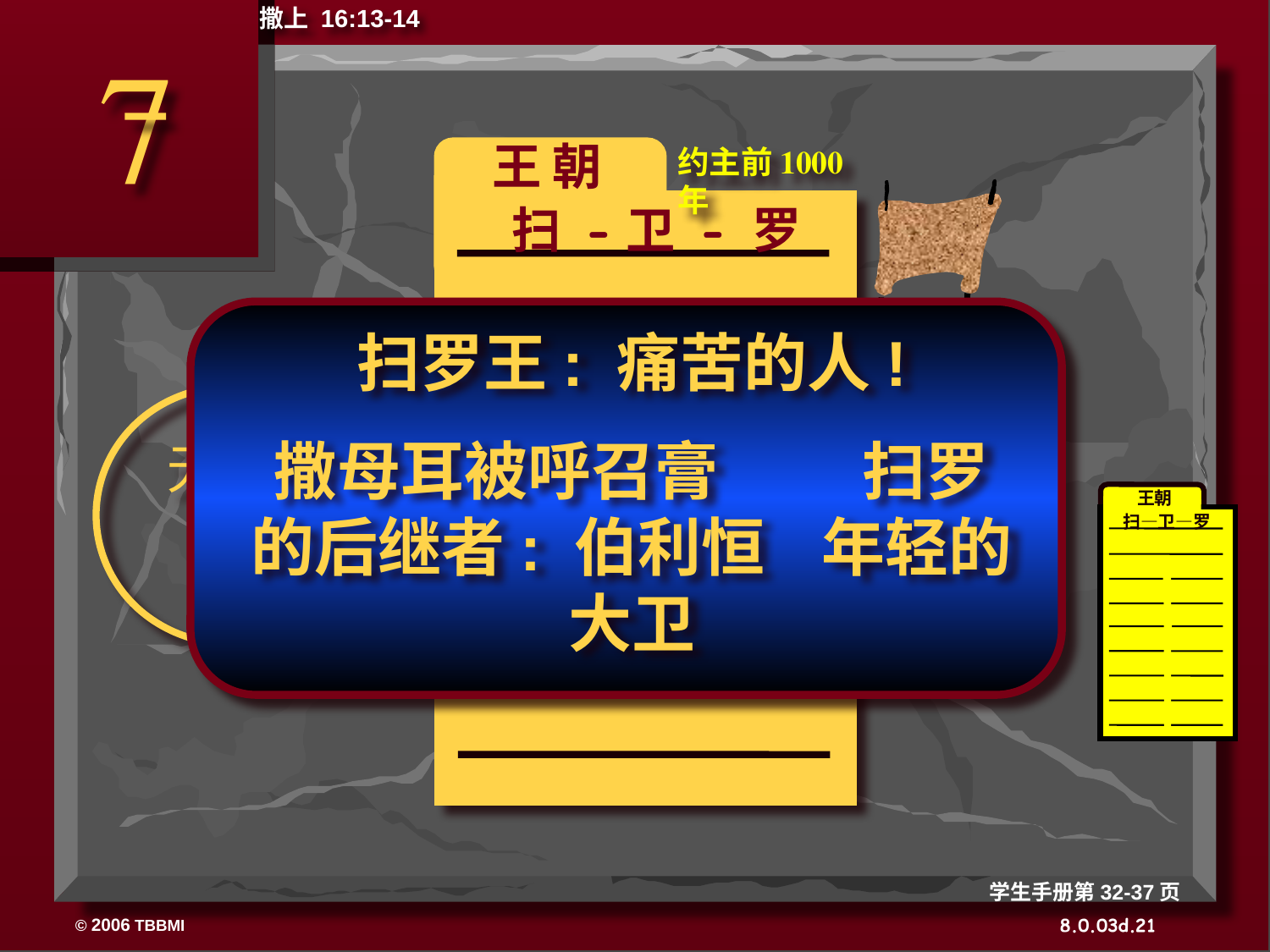

撒上 16:13-14

7

王 朝
约主前1000年

扫 -卫 - 罗

扫罗王: 痛苦的人!
撒母耳被呼召膏          扫罗的后继者: 伯利恒    年轻的大卫

无王掳

   王朝

扫—卫—罗

学生手册第32-37页
21